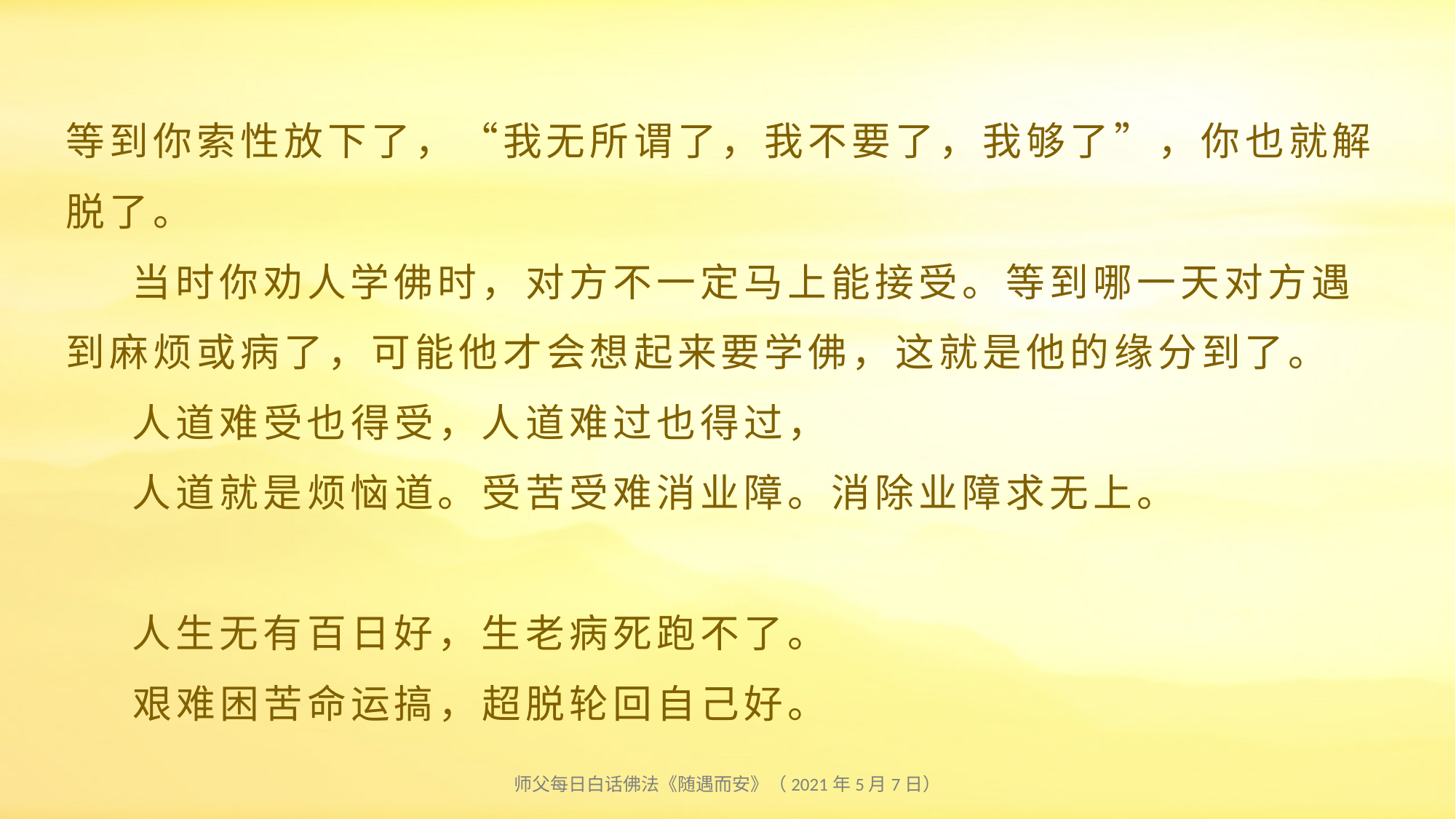

# 等到你索性放下了，“我无所谓了，我不要了，我够了”，你也就解脱了。 当时你劝人学佛时，对方不一定马上能接受。等到哪一天对方遇到麻烦或病了，可能他才会想起来要学佛，这就是他的缘分到了。 人道难受也得受，人道难过也得过， 人道就是烦恼道。受苦受难消业障。消除业障求无上。 人生无有百日好，生老病死跑不了。 艰难困苦命运搞，超脱轮回自己好。
师父每日白话佛法《随遇而安》（2021年5月7日）